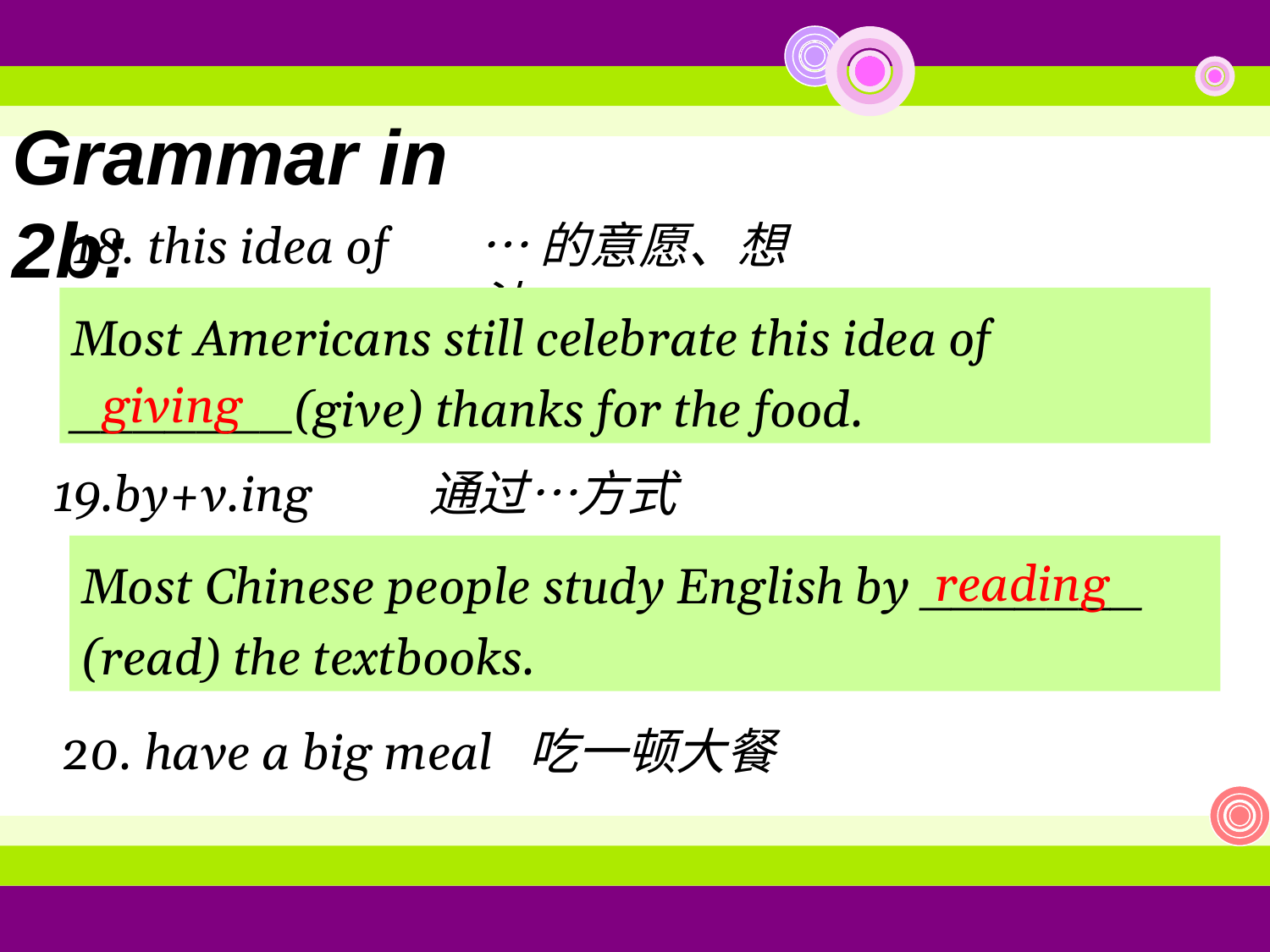

Grammar in 2b:
18. this idea of
…的意愿、想法
Most Americans still celebrate this idea of _______(give) thanks for the food.
giving
19.by+v.ing
通过…方式
Most Chinese people study English by _______
(read) the textbooks.
reading
20. have a big meal
吃一顿大餐